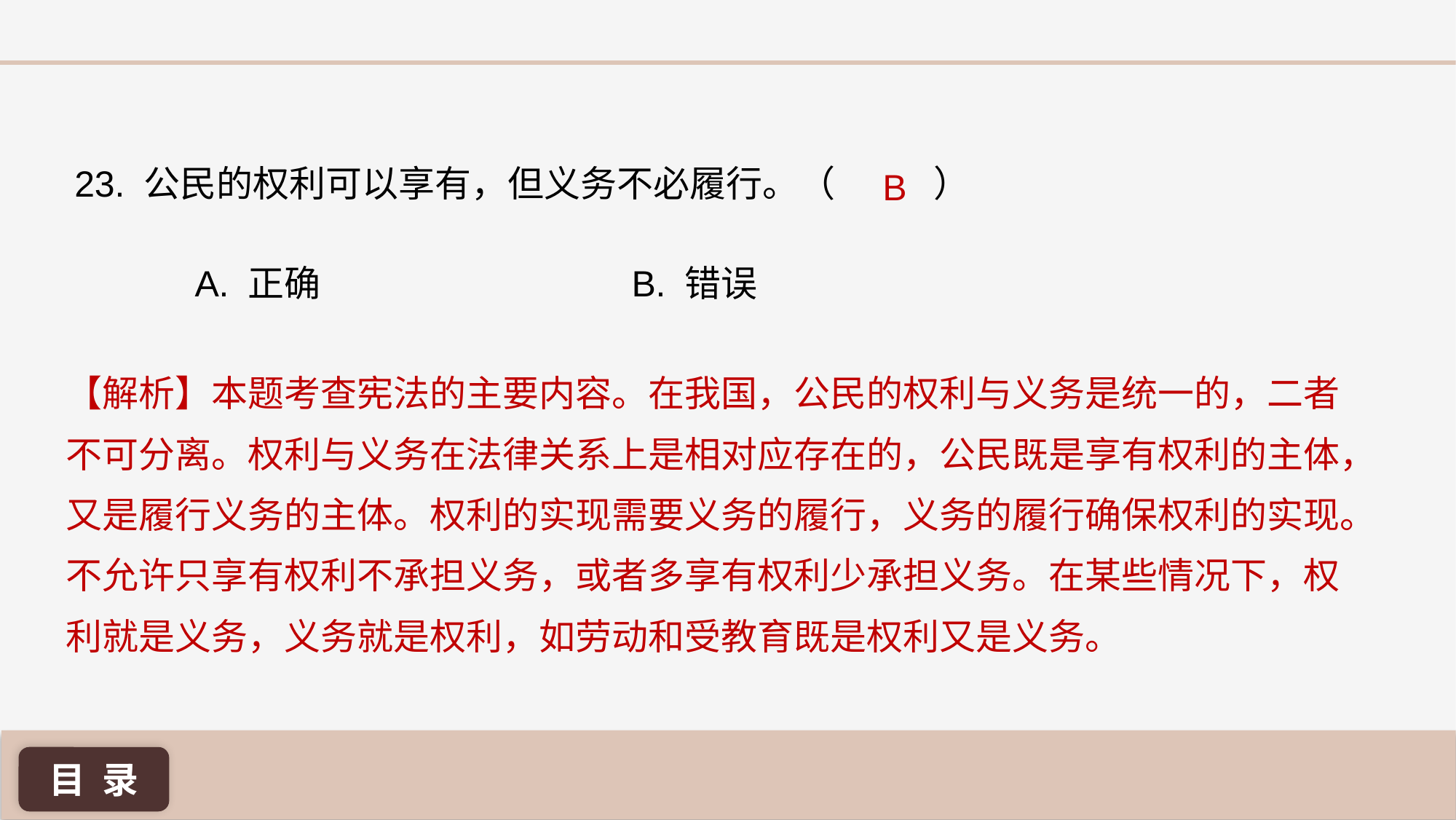

23. 公民的权利可以享有，但义务不必履行。（            ）
B
A. 正确 			B. 错误
【解析】本题考查宪法的主要内容。在我国，公民的权利与义务是统一的，二者不可分离。权利与义务在法律关系上是相对应存在的，公民既是享有权利的主体，又是履行义务的主体。权利的实现需要义务的履行，义务的履行确保权利的实现。不允许只享有权利不承担义务，或者多享有权利少承担义务。在某些情况下，权利就是义务，义务就是权利，如劳动和受教育既是权利又是义务。